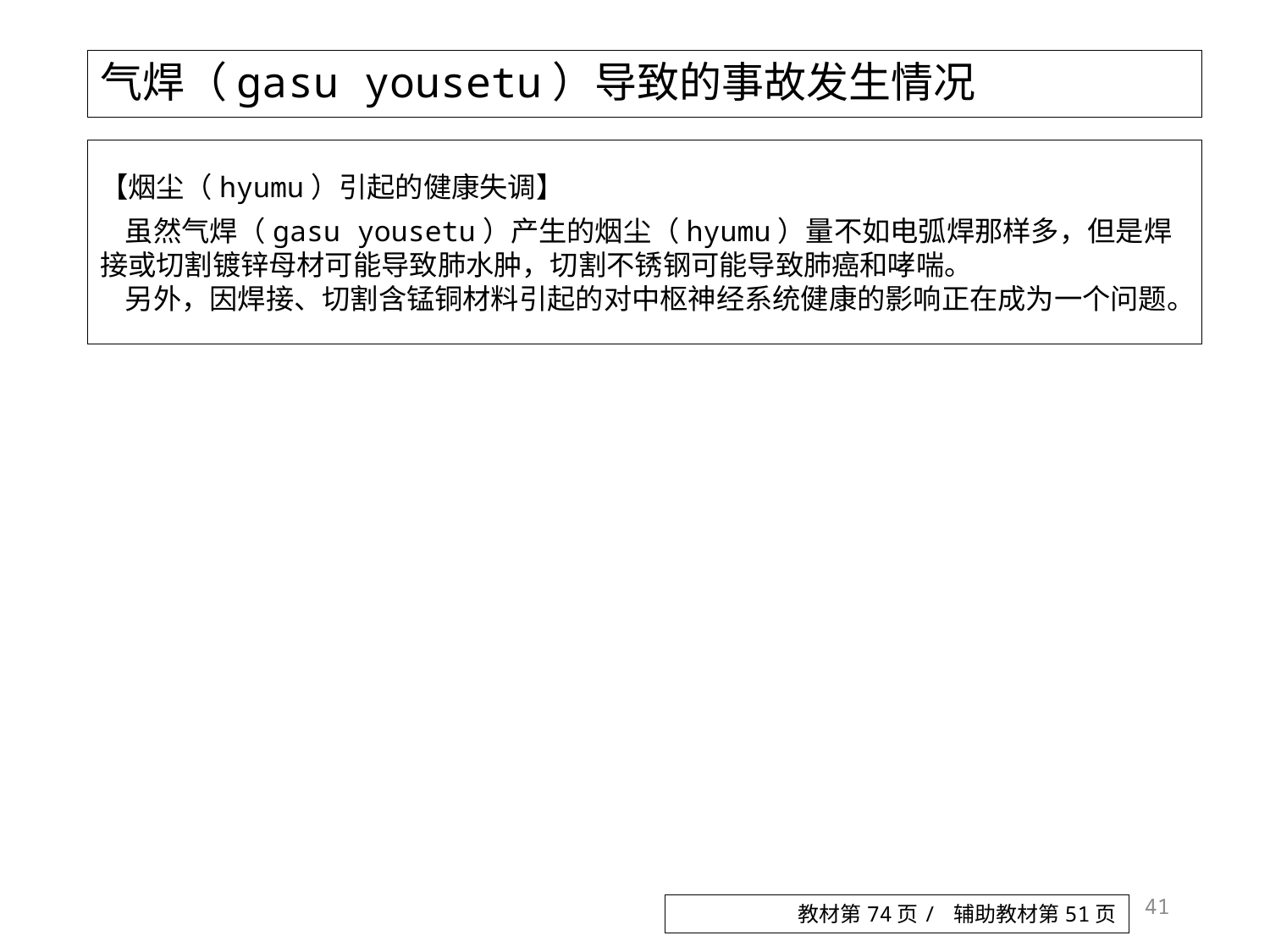

# 气焊（gasu yousetu）导致的事故发生情况
【烟尘（hyumu）引起的健康失调】
虽然气焊（gasu yousetu）产生的烟尘（hyumu）量不如电弧焊那样多，但是焊接或切割镀锌母材可能导致肺水肿，切割不锈钢可能导致肺癌和哮喘。
另外，因焊接、切割含锰铜材料引起的对中枢神经系统健康的影响正在成为一个问题。
41
教材第74页/ 辅助教材第51页